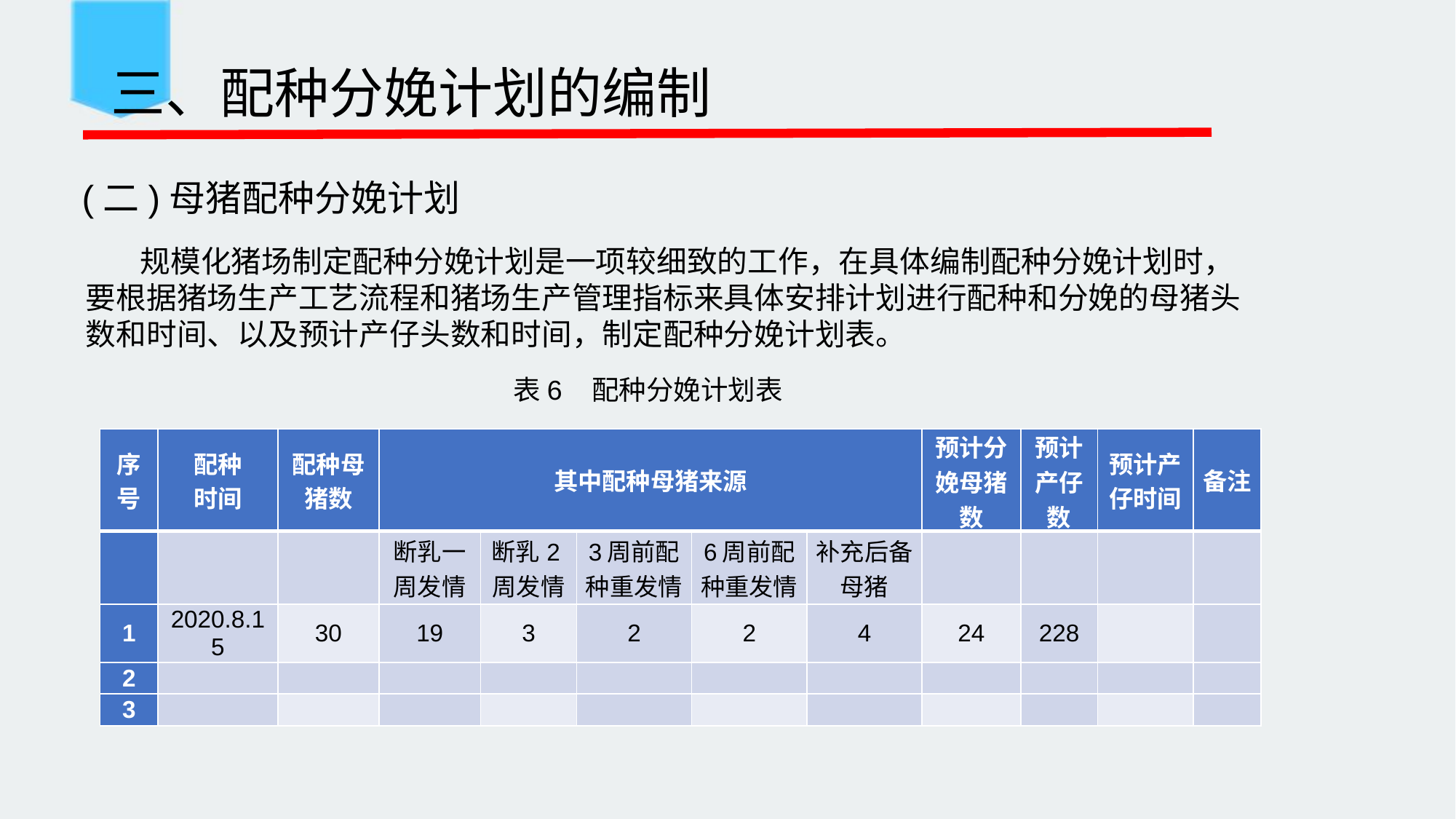

# 三、配种分娩计划的编制
       (二)母猪配种分娩计划
       规模化猪场制定配种分娩计划是一项较细致的工作，在具体编制配种分娩计划时，要根据猪场生产工艺流程和猪场生产管理指标来具体安排计划进行配种和分娩的母猪头数和时间、以及预计产仔头数和时间，制定配种分娩计划表。

表6   配种分娩计划表
| 序号 | 配种 时间 | 配种母猪数 | 其中配种母猪来源 |  |  |  |  | 预计分娩母猪数 | 预计产仔数 | 预计产仔时间 | 备注 |
| --- | --- | --- | --- | --- | --- | --- | --- | --- | --- | --- | --- |
|  |  |  | 断乳一周发情 | 断乳2周发情 | 3周前配种重发情 | 6周前配种重发情 | 补充后备母猪 |  |  |  |  |
| 1 | 2020.8.15 | 30 | 19 | 3 | 2 | 2 | 4 | 24 | 228 |  |  |
| 2 |  |  |  |  |  |  |  |  |  |  |  |
| 3 |  |  |  |  |  |  |  |  |  |  |  |